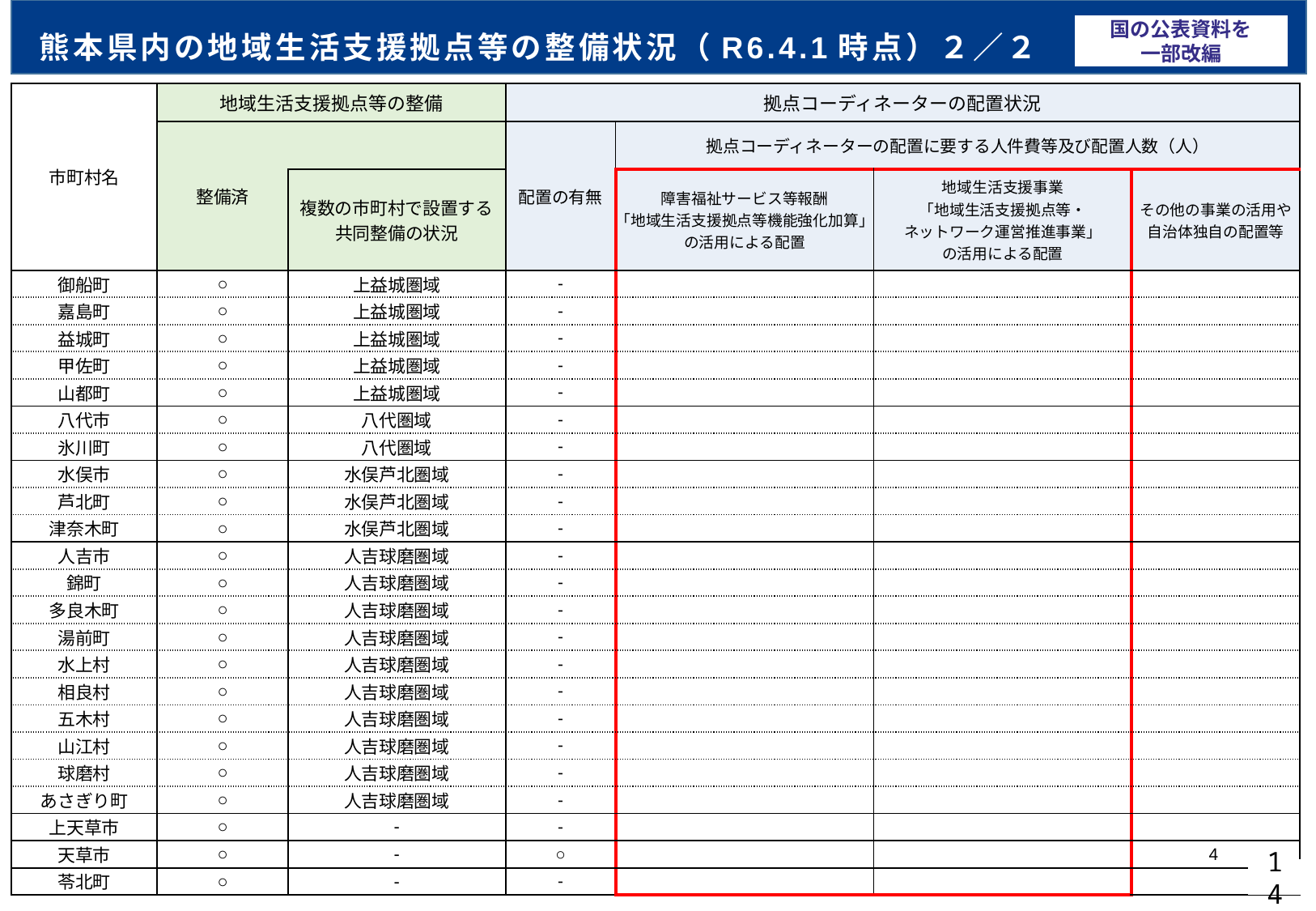

熊本県内の地域生活支援拠点等の整備状況（R6.4.1時点）２／２
国の公表資料を
一部改編
| 市町村名 | 地域生活支援拠点等の整備 |  | 拠点コーディネーターの配置状況 |  |  |  |
| --- | --- | --- | --- | --- | --- | --- |
|  | 整備済 |  | 配置の有無 | 拠点コーディネーターの配置に要する人件費等及び配置人数（人） |  |  |
|  |  | 複数の市町村で設置する 共同整備の状況 |  | 障害福祉サービス等報酬 「地域生活支援拠点等機能強化加算」の活用による配置 | 地域生活支援事業 「地域生活支援拠点等・ ネットワーク運営推進事業」 の活用による配置 | その他の事業の活用や 自治体独自の配置等 |
| 御船町 | ○ | 上益城圏域 | - |  |  |  |
| 嘉島町 | ○ | 上益城圏域 | - |  |  |  |
| 益城町 | ○ | 上益城圏域 | - |  |  |  |
| 甲佐町 | ○ | 上益城圏域 | - |  |  |  |
| 山都町 | ○ | 上益城圏域 | - |  |  |  |
| 八代市 | ○ | 八代圏域 | - |  |  |  |
| 氷川町 | ○ | 八代圏域 | - |  |  |  |
| 水俣市 | ○ | 水俣芦北圏域 | - |  |  |  |
| 芦北町 | ○ | 水俣芦北圏域 | - |  |  |  |
| 津奈木町 | ○ | 水俣芦北圏域 | - |  |  |  |
| 人吉市 | ○ | 人吉球磨圏域 | - |  |  |  |
| 錦町 | ○ | 人吉球磨圏域 | - |  |  |  |
| 多良木町 | ○ | 人吉球磨圏域 | - |  |  |  |
| 湯前町 | ○ | 人吉球磨圏域 | - |  |  |  |
| 水上村 | ○ | 人吉球磨圏域 | - |  |  |  |
| 相良村 | ○ | 人吉球磨圏域 | - |  |  |  |
| 五木村 | ○ | 人吉球磨圏域 | - |  |  |  |
| 山江村 | ○ | 人吉球磨圏域 | - |  |  |  |
| 球磨村 | ○ | 人吉球磨圏域 | - |  |  |  |
| あさぎり町 | ○ | 人吉球磨圏域 | - |  |  |  |
| 上天草市 | ○ | - | - |  |  |  |
| 天草市 | ○ | - | ○ |  |  | 4 |
| 苓北町 | ○ | - | - |  |  |  |
14